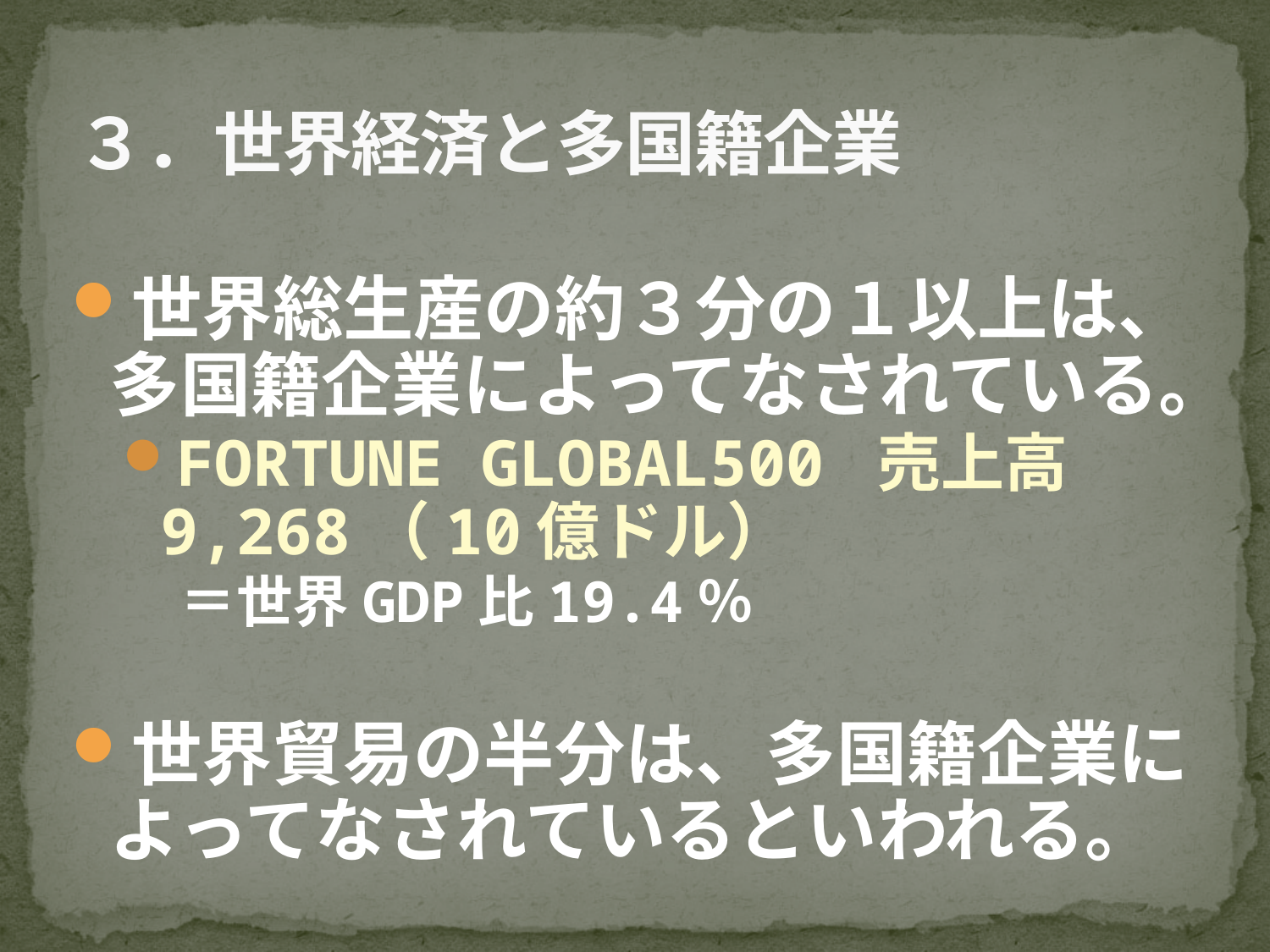

# ３．世界経済と多国籍企業
世界総生産の約３分の１以上は、多国籍企業によってなされている。
FORTUNE GLOBAL500 売上高9,268（10億ドル）
＝世界GDP比19.4％

世界貿易の半分は、多国籍企業によってなされているといわれる。